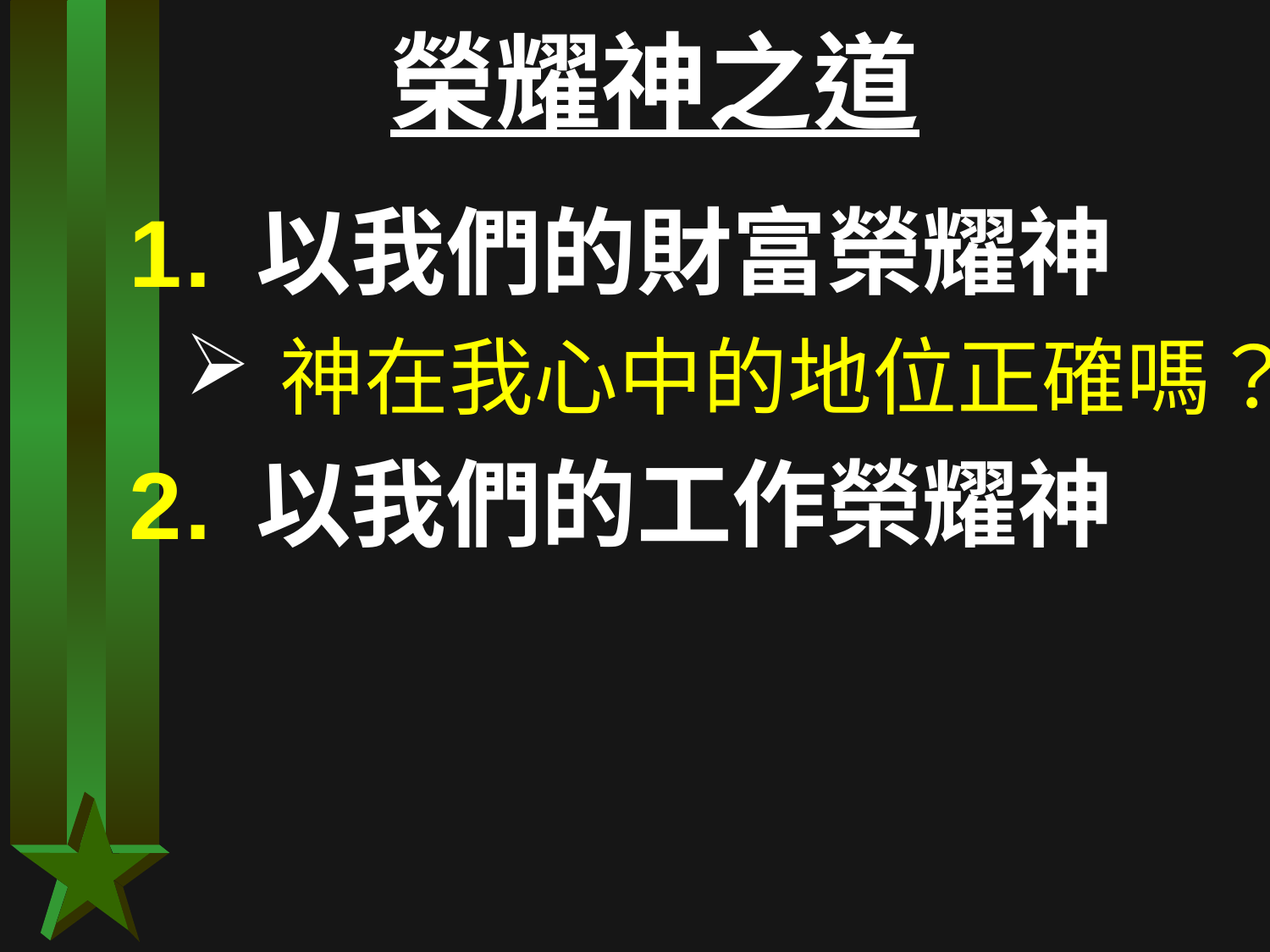

# 榮耀神之道
以我們的財富榮耀神
神在我心中的地位正確嗎？
以我們的工作榮耀神